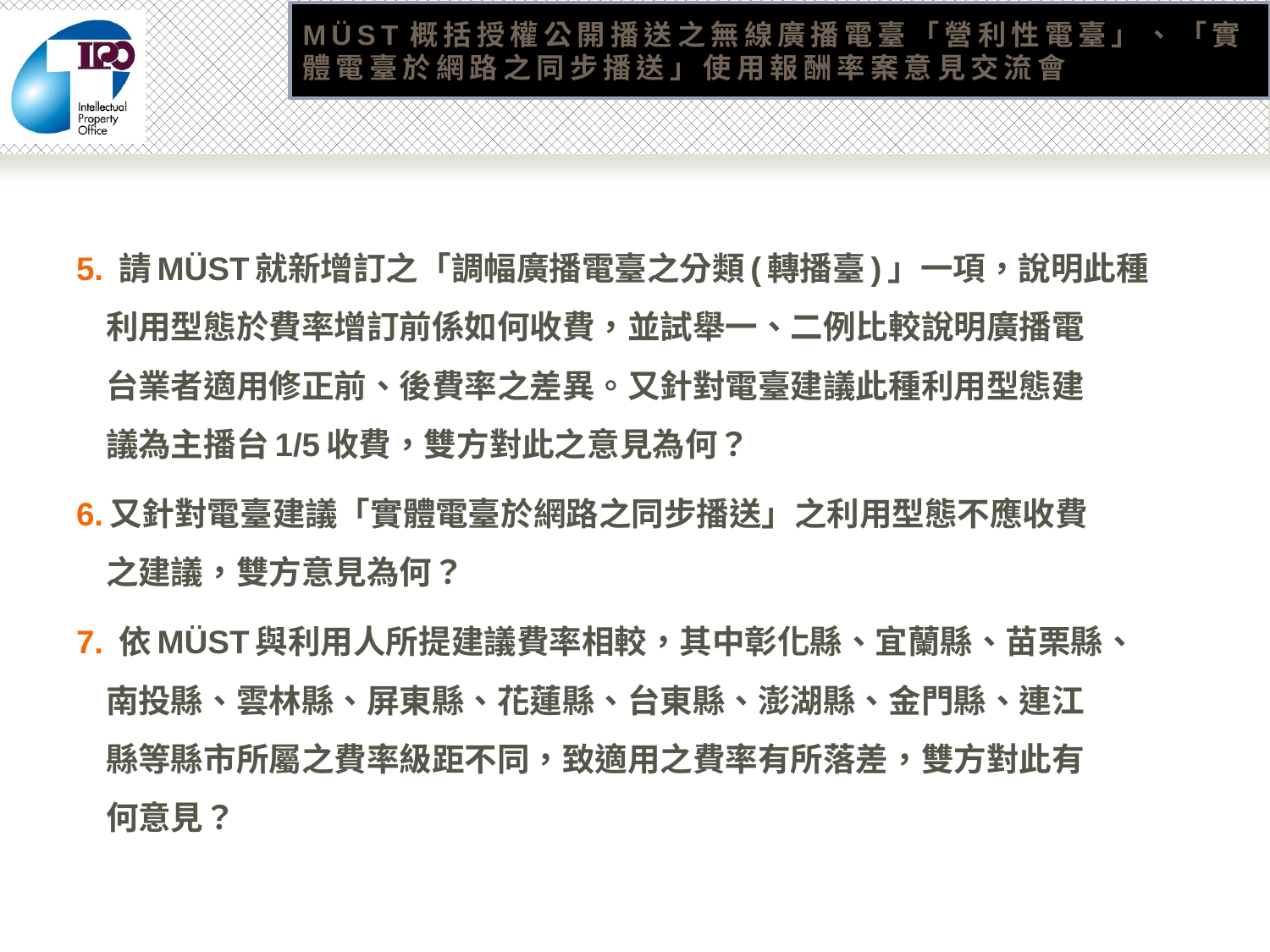

# MÜST概括授權公開播送之無線廣播電臺「營利性電臺」、「實體電臺於網路之同步播送」使用報酬率案意見交流會
5. 請MÜST就新增訂之「調幅廣播電臺之分類(轉播臺)」一項，說明此種
    利用型態於費率增訂前係如何收費，並試舉一、二例比較說明廣播電
    台業者適用修正前、後費率之差異。又針對電臺建議此種利用型態建
    議為主播台1/5收費，雙方對此之意見為何？
6.又針對電臺建議「實體電臺於網路之同步播送」之利用型態不應收費
    之建議，雙方意見為何？
7. 依MÜST與利用人所提建議費率相較，其中彰化縣、宜蘭縣、苗栗縣、
    南投縣、雲林縣、屏東縣、花蓮縣、台東縣、澎湖縣、金門縣、連江
    縣等縣市所屬之費率級距不同，致適用之費率有所落差，雙方對此有
    何意見？